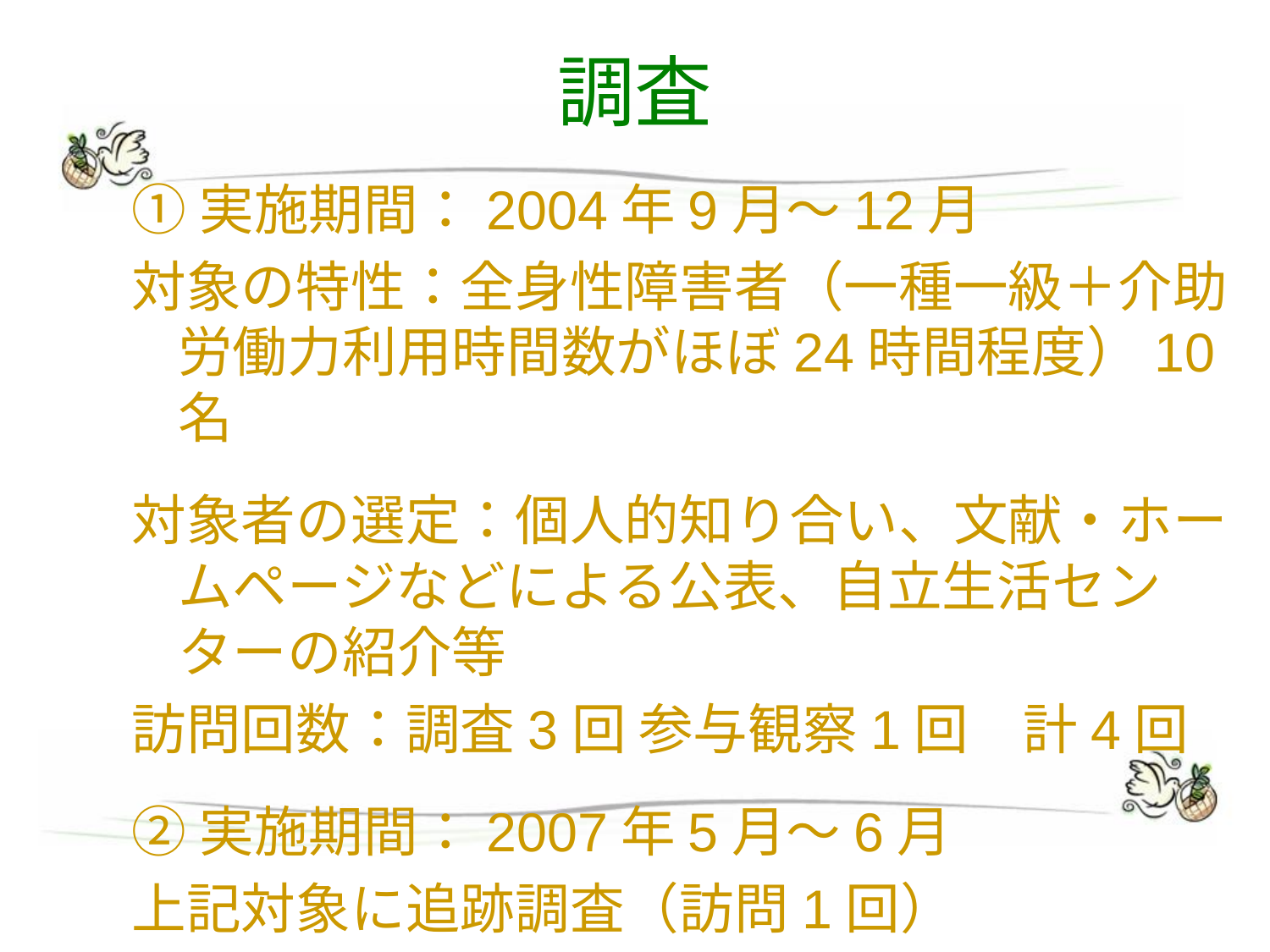

# 調査
①実施期間：2004年9月～12月
対象の特性：全身性障害者（一種一級＋介助労働力利用時間数がほぼ24時間程度）10名

対象者の選定：個人的知り合い、文献・ホームページなどによる公表、自立生活センターの紹介等
訪問回数：調査3回 参与観察1回　計4回

②実施期間：2007年5月～6月
上記対象に追跡調査（訪問1回）